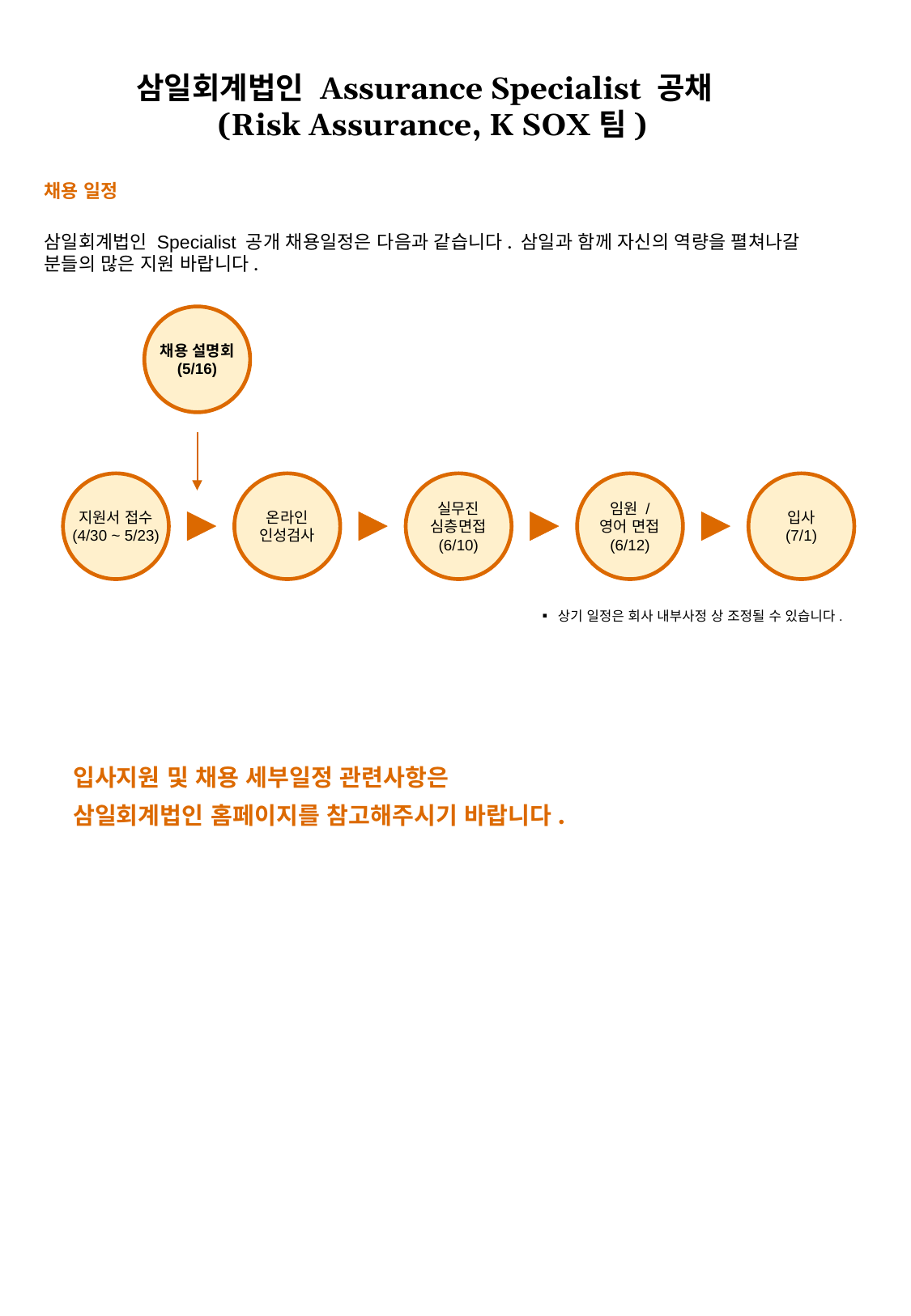

# 삼일회계법인 Assurance Specialist 공채 (Risk Assurance, K SOX팀)
채용 일정

삼일회계법인 Specialist 공개 채용일정은 다음과 같습니다. 삼일과 함께 자신의 역량을 펼쳐나갈 분들의 많은 지원 바랍니다.

채용 설명회
(5/16)
지원서 접수
(4/30 ~ 5/23)
온라인
인성검사
실무진
심층면접
(6/10)
임원 / 영어 면접
(6/12)
입사
(7/1)

▪ 상기 일정은 회사 내부사정 상 조정될 수 있습니다.
입사지원 및 채용 세부일정 관련사항은
삼일회계법인 홈페이지를 참고해주시기 바랍니다.